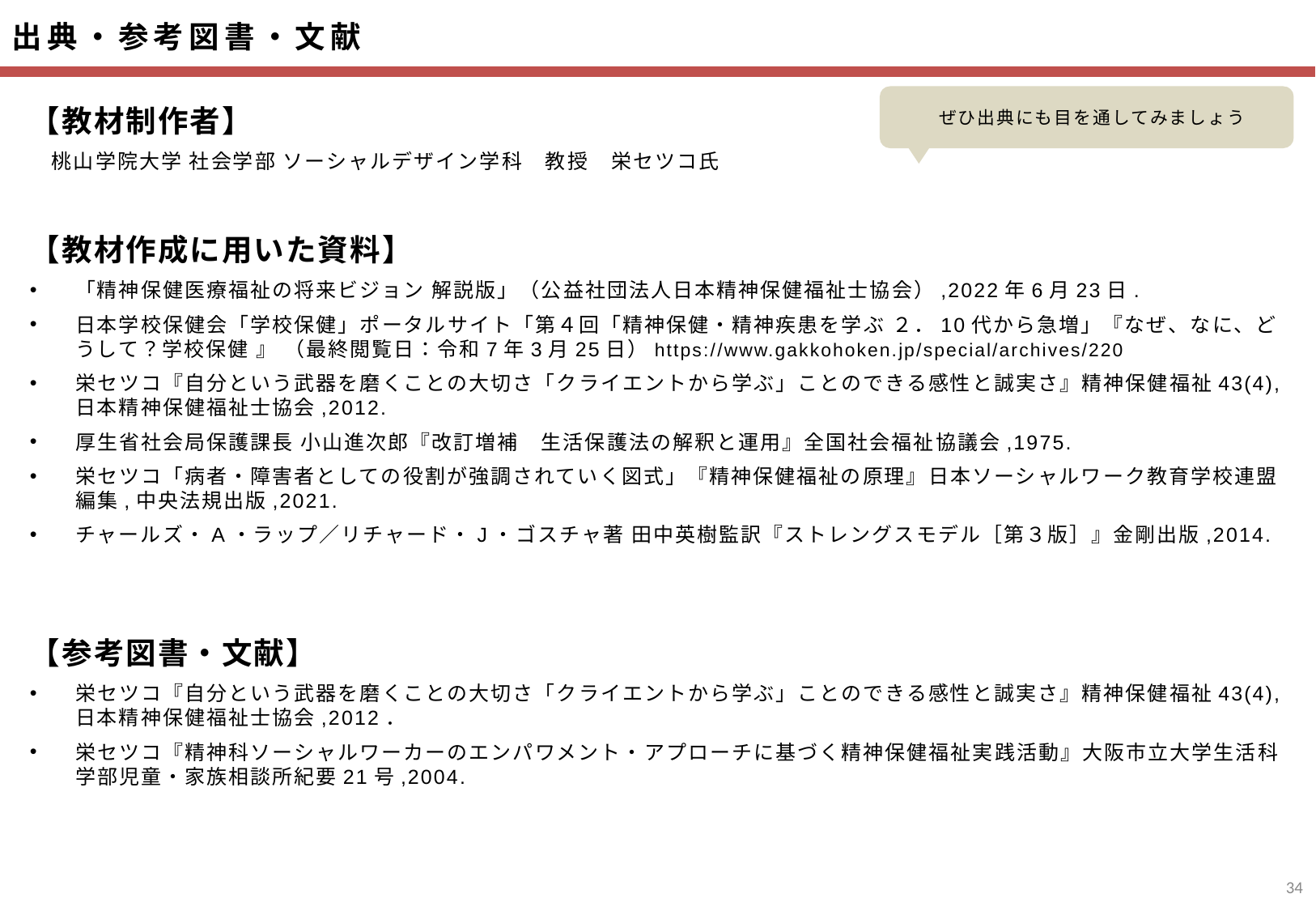

【教材制作者】
　桃山学院大学 社会学部 ソーシャルデザイン学科　教授　栄セツコ氏
【教材作成に用いた資料】
「精神保健医療福祉の将来ビジョン 解説版」（公益社団法人日本精神保健福祉士協会）,2022年6月23日.
日本学校保健会「学校保健」ポータルサイト「第４回「精神保健・精神疾患を学ぶ ２．10代から急増」『なぜ、なに、どうして？学校保健 』 （最終閲覧日：令和7年3月25日）https://www.gakkohoken.jp/special/archives/220
栄セツコ『自分という武器を磨くことの大切さ「クライエントから学ぶ」ことのできる感性と誠実さ』精神保健福祉43(4),日本精神保健福祉士協会,2012.
厚生省社会局保護課長 小山進次郎『改訂増補　生活保護法の解釈と運用』全国社会福祉協議会,1975.
栄セツコ「病者・障害者としての役割が強調されていく図式」『精神保健福祉の原理』日本ソーシャルワーク教育学校連盟編集,中央法規出版,2021.
チャールズ・A・ラップ／リチャード・J・ゴスチャ著 田中英樹監訳『ストレングスモデル［第３版］』金剛出版,2014.
【参考図書・文献】
栄セツコ『自分という武器を磨くことの大切さ「クライエントから学ぶ」ことのできる感性と誠実さ』精神保健福祉43(4),日本精神保健福祉士協会,2012．
栄セツコ『精神科ソーシャルワーカーのエンパワメント・アプローチに基づく精神保健福祉実践活動』大阪市立大学生活科学部児童・家族相談所紀要21号,2004.

34